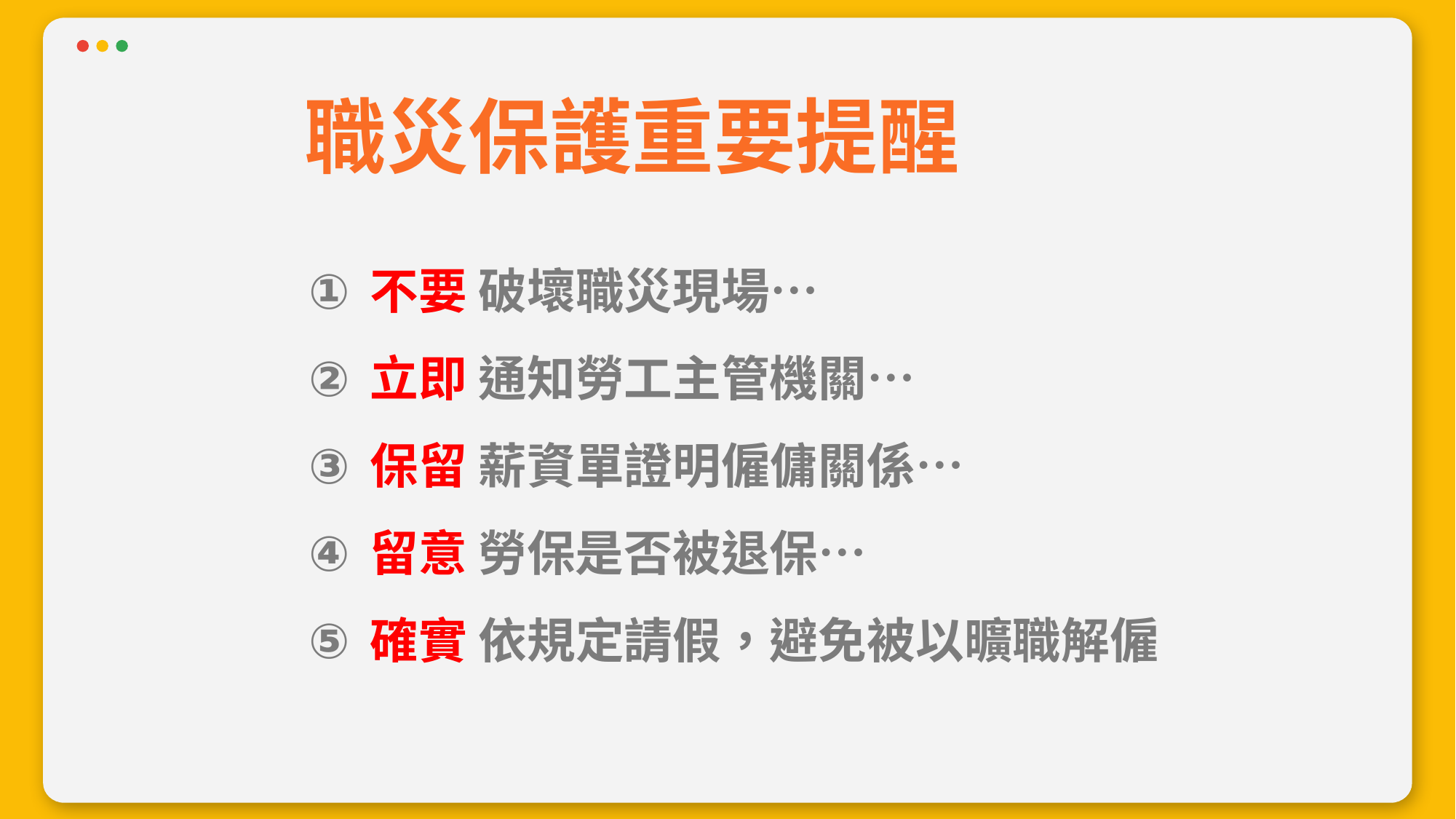

職災保護重要提醒
不要 破壞職災現場…
立即 通知勞工主管機關…
保留 薪資單證明僱傭關係…
留意 勞保是否被退保…
確實 依規定請假，避免被以曠職解僱